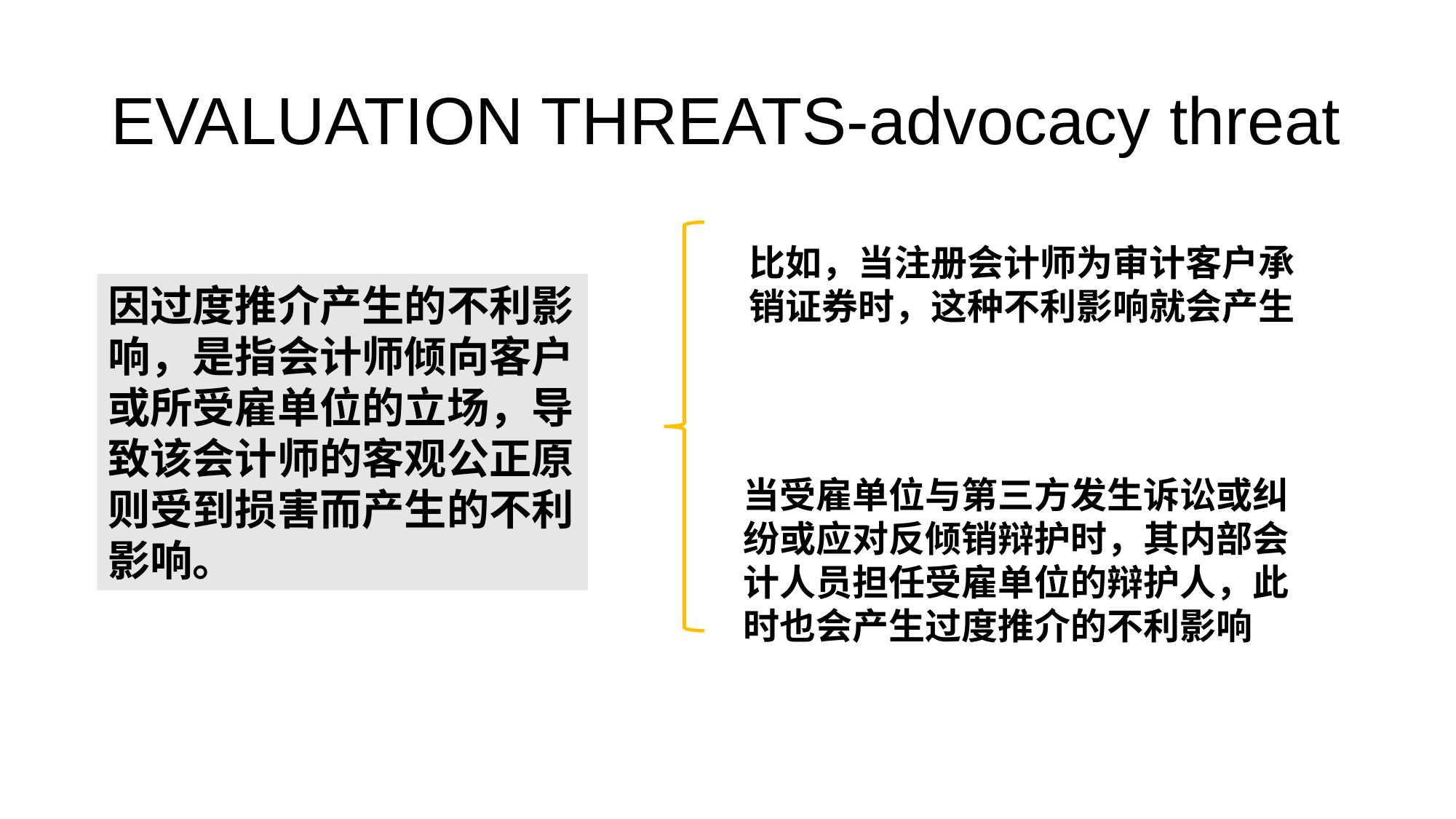

# EVALUATION THREATS-advocacy threat

比如，当注册会计师为审计客户承销证券时，这种不利影响就会产生
因过度推介产生的不利影响，是指会计师倾向客户或所受雇单位的立场，导致该会计师的客观公正原则受到损害而产生的不利影响。
当受雇单位与第三方发生诉讼或纠纷或应对反倾销辩护时，其内部会计人员担任受雇单位的辩护人，此时也会产生过度推介的不利影响